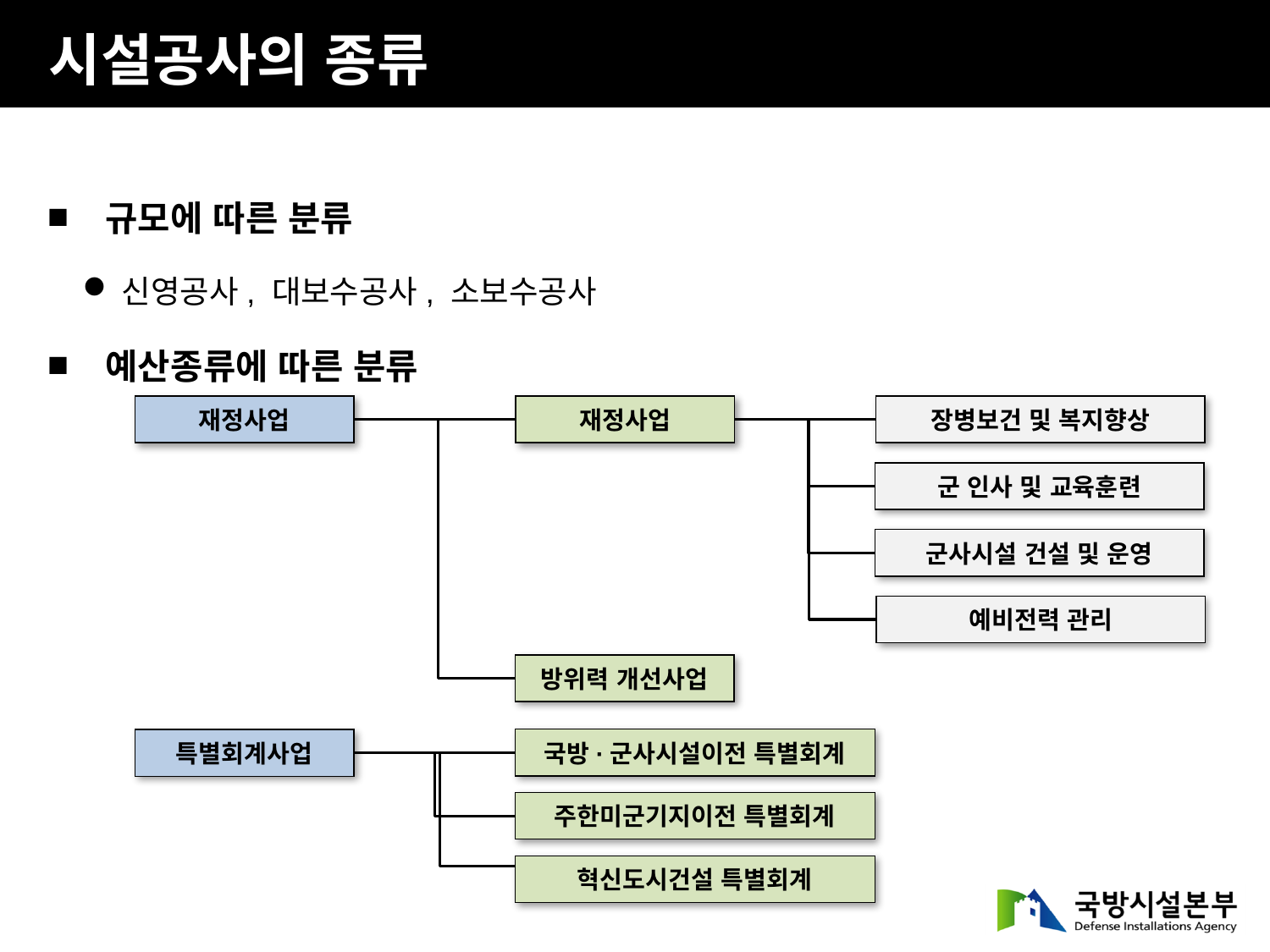

시설공사의 종류
 규모에 따른 분류
신영공사, 대보수공사, 소보수공사
 예산종류에 따른 분류

장병보건 및 복지향상
재정사업
재정사업
군 인사 및 교육훈련
군사시설 건설 및 운영
예비전력 관리
방위력 개선사업
국방·군사시설이전 특별회계
특별회계사업
주한미군기지이전 특별회계
혁신도시건설 특별회계